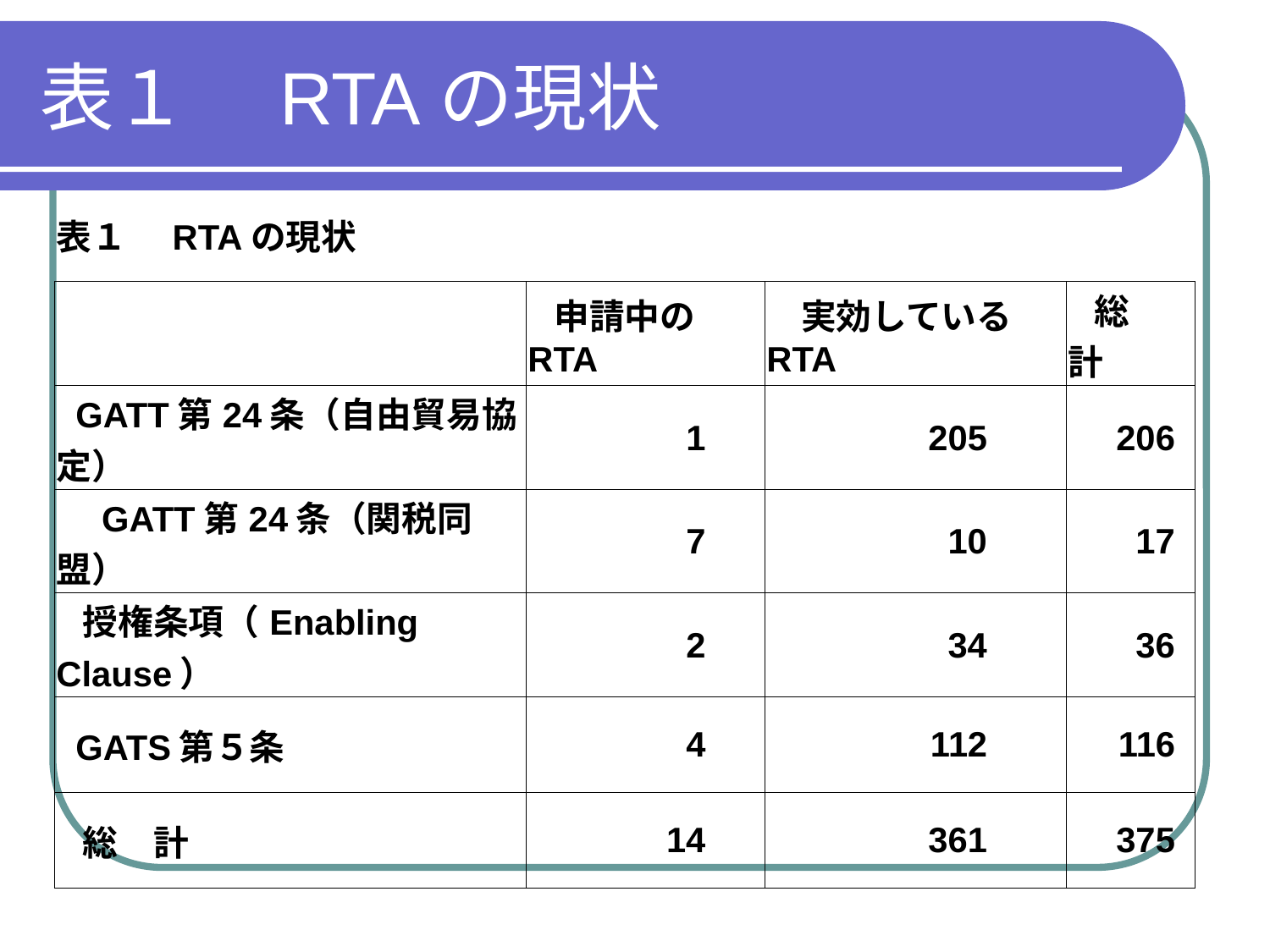

# 表１　RTAの現状
| 表１　RTAの現状 |  |  |  |
| --- | --- | --- | --- |
|  | 申請中のRTA | 実効しているRTA | 総　計 |
| GATT第24条（自由貿易協定） | 1 | 205 | 206 |
| GATT第24条（関税同盟） | 7 | 10 | 17 |
| 授権条項（Enabling Clause） | 2 | 34 | 36 |
| GATS第５条 | 4 | 112 | 116 |
| 総　計 | 14 | 361 | 375 |